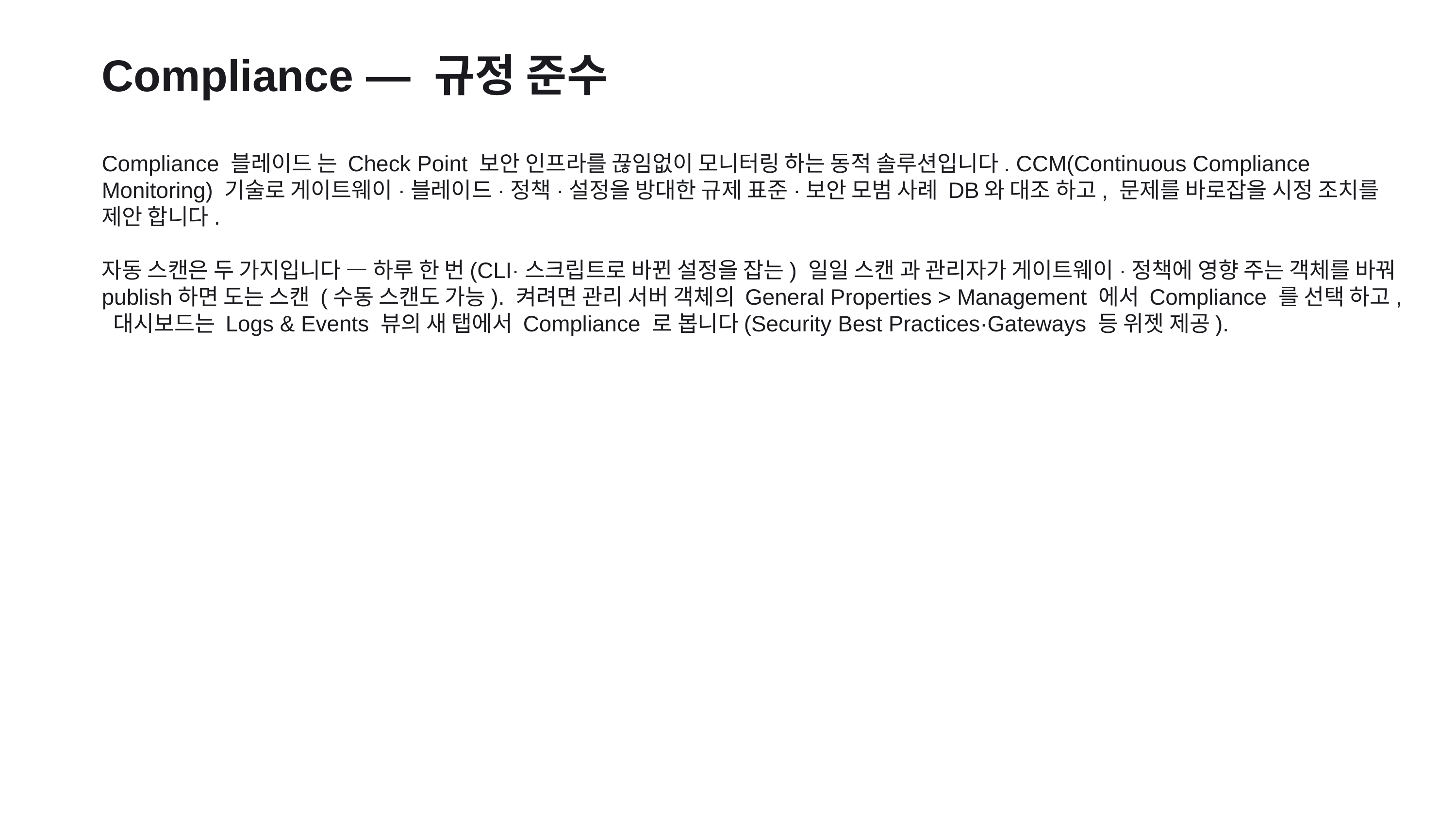

Compliance — 규정 준수
Compliance 블레이드 는 Check Point 보안 인프라를 끊임없이 모니터링 하는 동적 솔루션입니다. CCM(Continuous Compliance Monitoring) 기술로 게이트웨이·블레이드·정책·설정을 방대한 규제 표준·보안 모범 사례 DB와 대조 하고, 문제를 바로잡을 시정 조치를 제안 합니다.

자동 스캔은 두 가지입니다 — 하루 한 번(CLI·스크립트로 바뀐 설정을 잡는) 일일 스캔 과 관리자가 게이트웨이·정책에 영향 주는 객체를 바꿔 publish하면 도는 스캔 (수동 스캔도 가능). 켜려면 관리 서버 객체의 General Properties > Management 에서 Compliance 를 선택 하고, 대시보드는 Logs & Events 뷰의 새 탭에서 Compliance 로 봅니다(Security Best Practices·Gateways 등 위젯 제공).